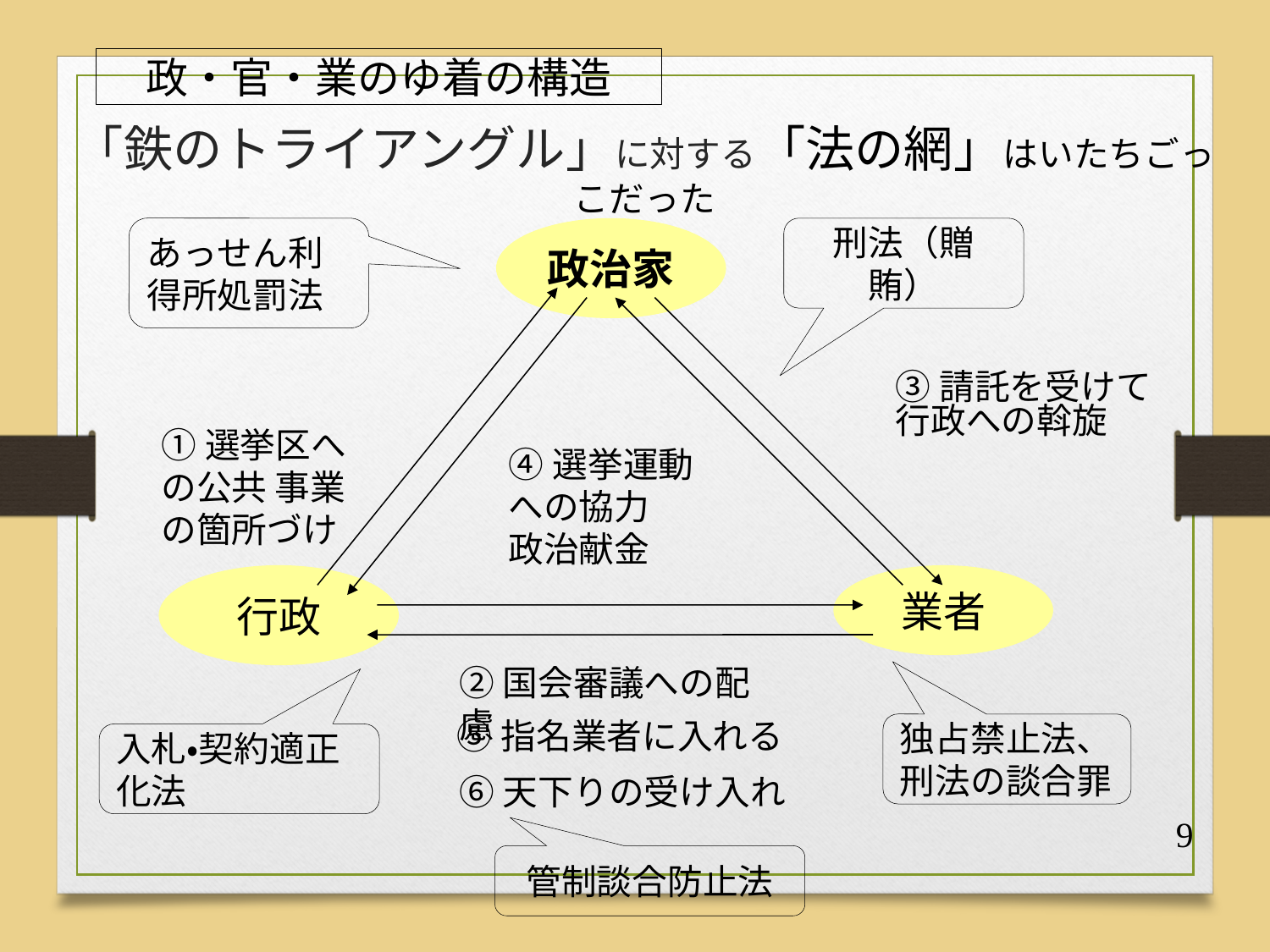

政・官・業のゆ着の構造
# 「鉄のトライアングル」に対する「法の網」はいたちごっこだった

あっせん利得所処罰法
政治家
刑法（贈賄）

③請託を受けて行政への斡旋

①選挙区への公共 事業の箇所づけ

④選挙運動への協力
政治献金
行政
業者

②国会審議への配慮
独占禁止法、刑法の談合罪
 ⑤指名業者に入れる

入札・契約適正化法
⑥天下りの受け入れ
9
管制談合防止法